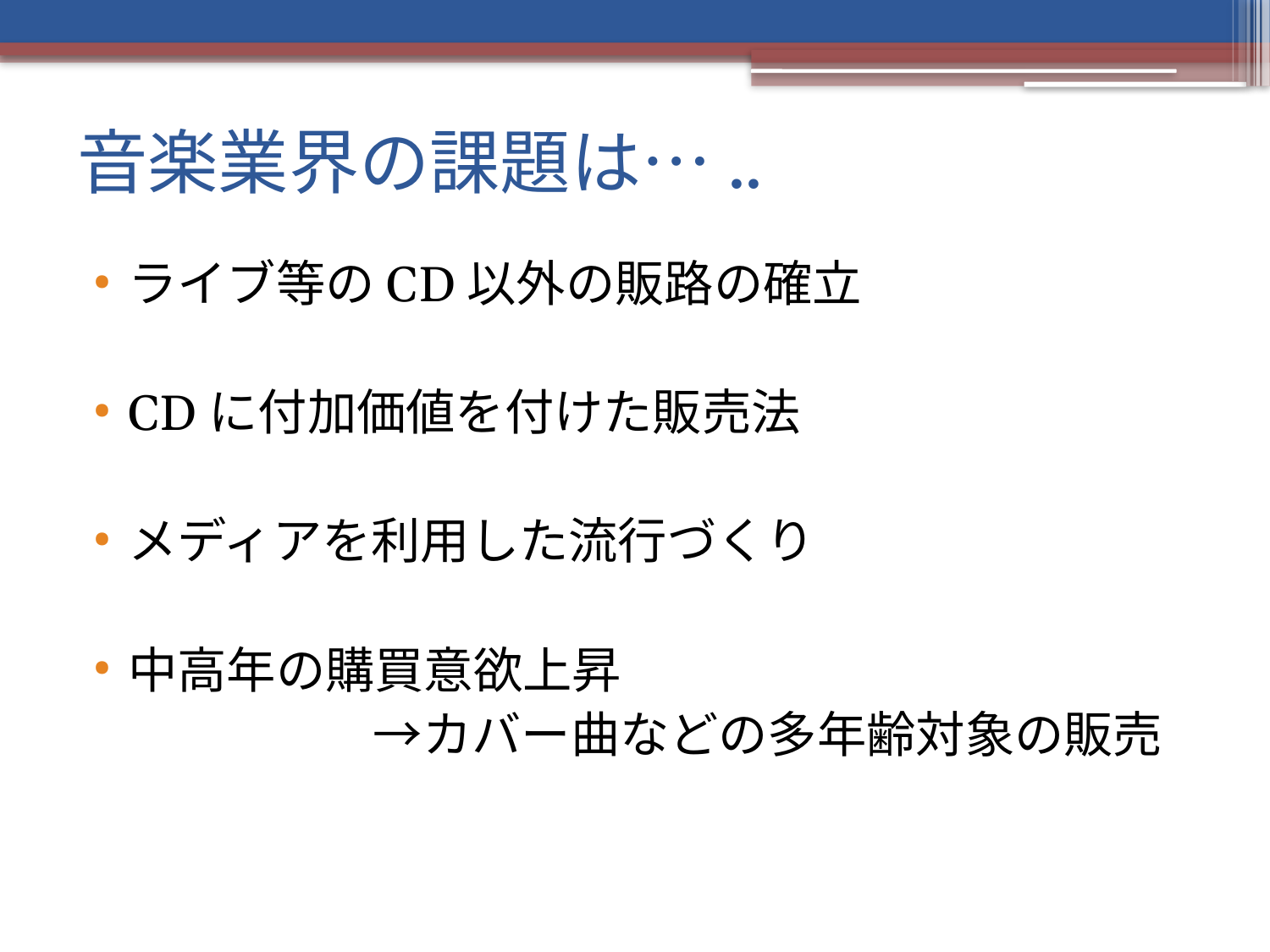

# 音楽業界の課題は…..
ライブ等のCD以外の販路の確立

CDに付加価値を付けた販売法

メディアを利用した流行づくり

中高年の購買意欲上昇
　　　　　　→カバー曲などの多年齢対象の販売